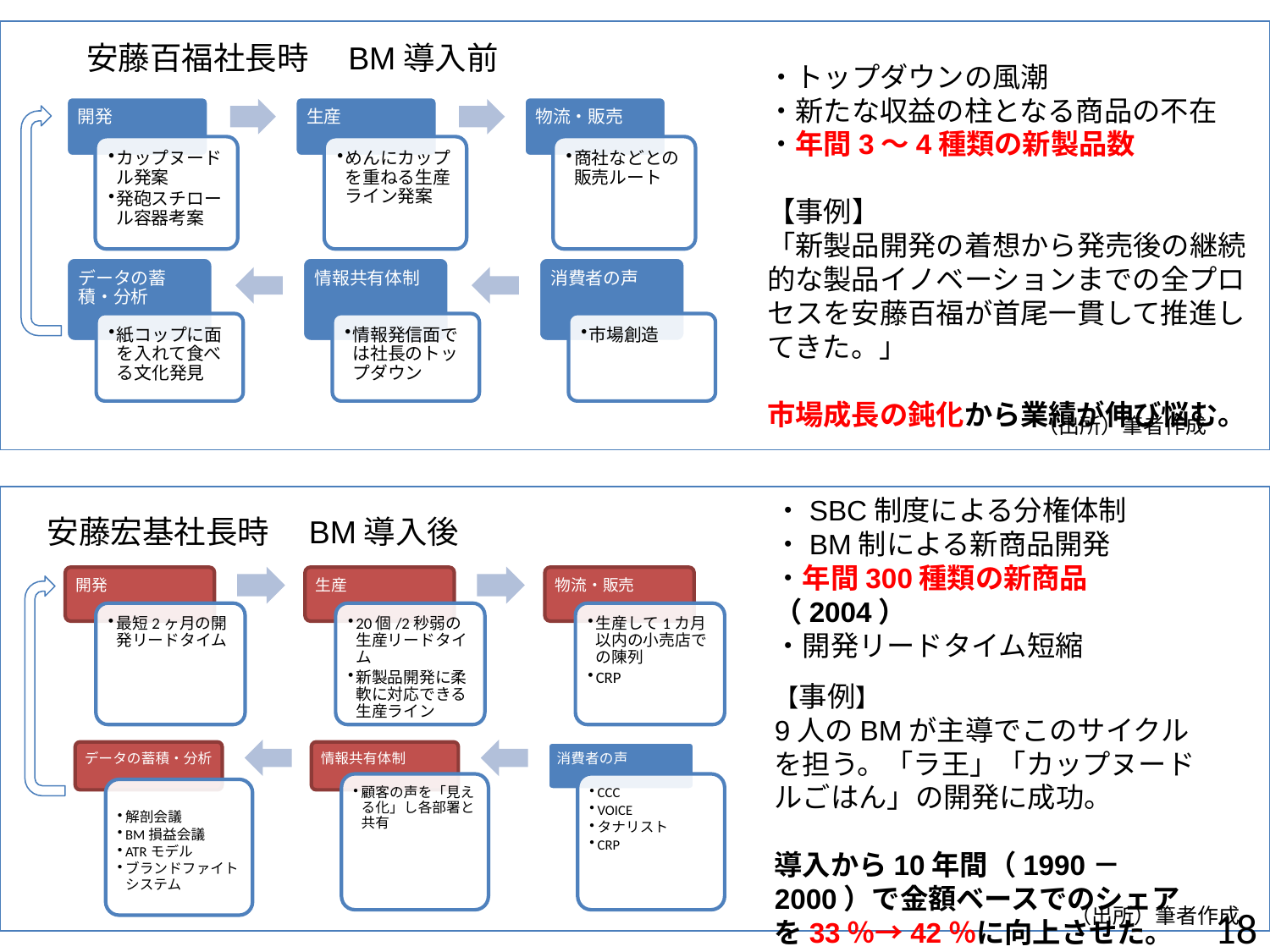

安藤百福社長時　BM導入前
・トップダウンの風潮
・新たな収益の柱となる商品の不在
・年間3～4種類の新製品数

【事例】
「新製品開発の着想から発売後の継続的な製品イノベーションまでの全プロセスを安藤百福が首尾一貫して推進してきた。」

市場成長の鈍化から業績が伸び悩む。

開発
カップヌードル発案
発砲スチロール容器考案

生産
めんにカップを重ねる生産ライン発案

物流・販売
商社などとの販売ルート
データの蓄積・分析
紙コップに面を入れて食べる文化発見

情報共有体制
情報発信面では社長のトップダウン

消費者の声
市場創造

（出所）筆者作成

・SBC制度による分権体制
・BM制による新商品開発
・年間300種類の新商品（2004）
・開発リードタイム短縮

【事例】
9人のBMが主導でこのサイクルを担う。「ラ王」「カップヌードルごはん」の開発に成功。

導入から10年間（1990－2000）で金額ベースでのシェアを33％→42％に向上させた。
安藤宏基社長時　BM導入後
開発
最短2ヶ月の開発リードタイム

生産
20個/2秒弱の生産リードタイム
新製品開発に柔軟に対応できる生産ライン

物流・販売
生産して1カ月以内の小売店での陳列
CRP

データの蓄積・分析

解剖会議
BM損益会議
ATRモデル
ブランドファイトシステム

情報共有体制
顧客の声を「見える化」し各部署と共有

消費者の声
CCC
VOICE
タナリスト
CRP
（出所）筆者作成
18